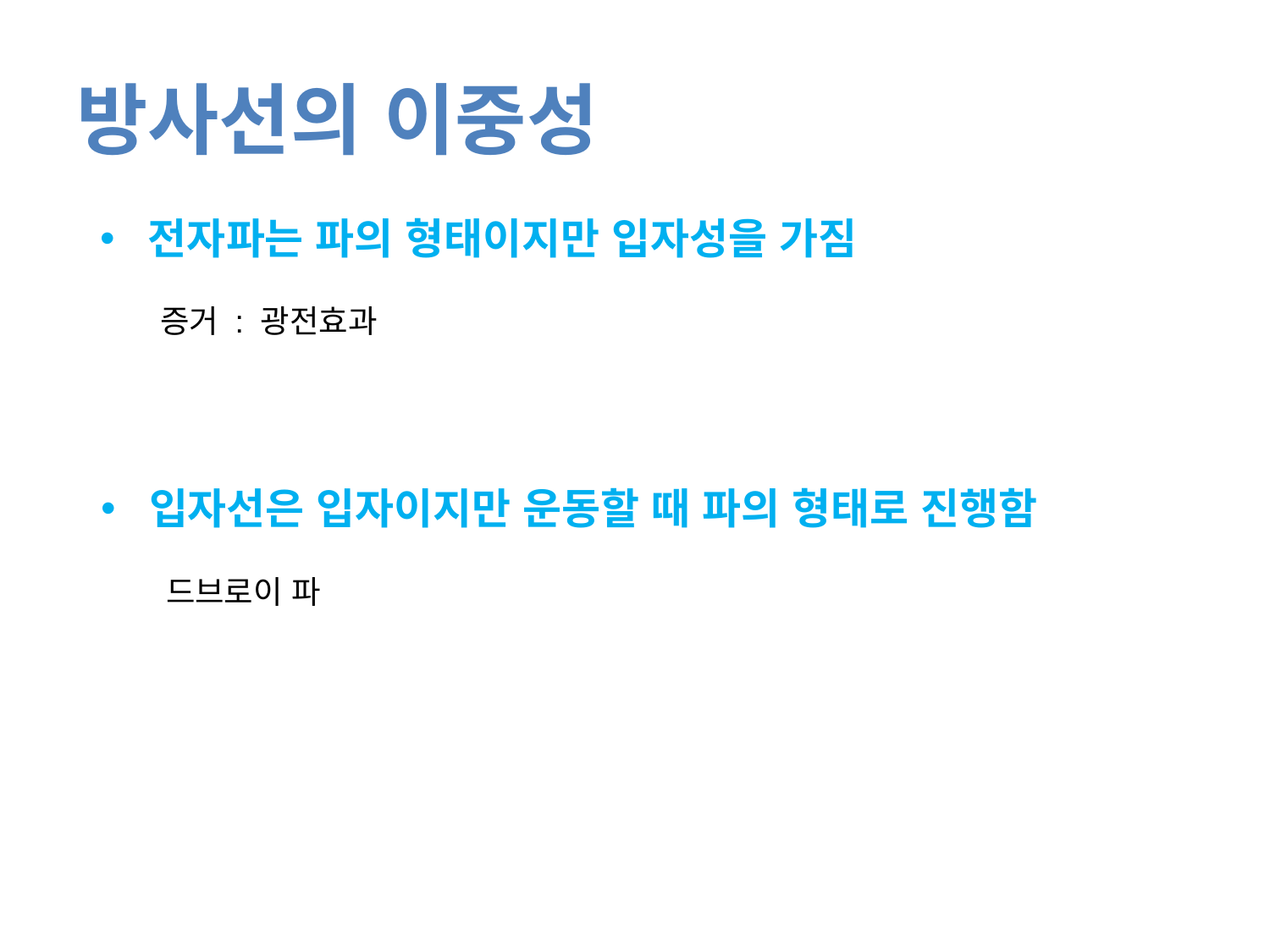

# 방사선의 이중성
전자파는 파의 형태이지만 입자성을 가짐
증거 : 광전효과
입자선은 입자이지만 운동할 때 파의 형태로 진행함
드브로이 파